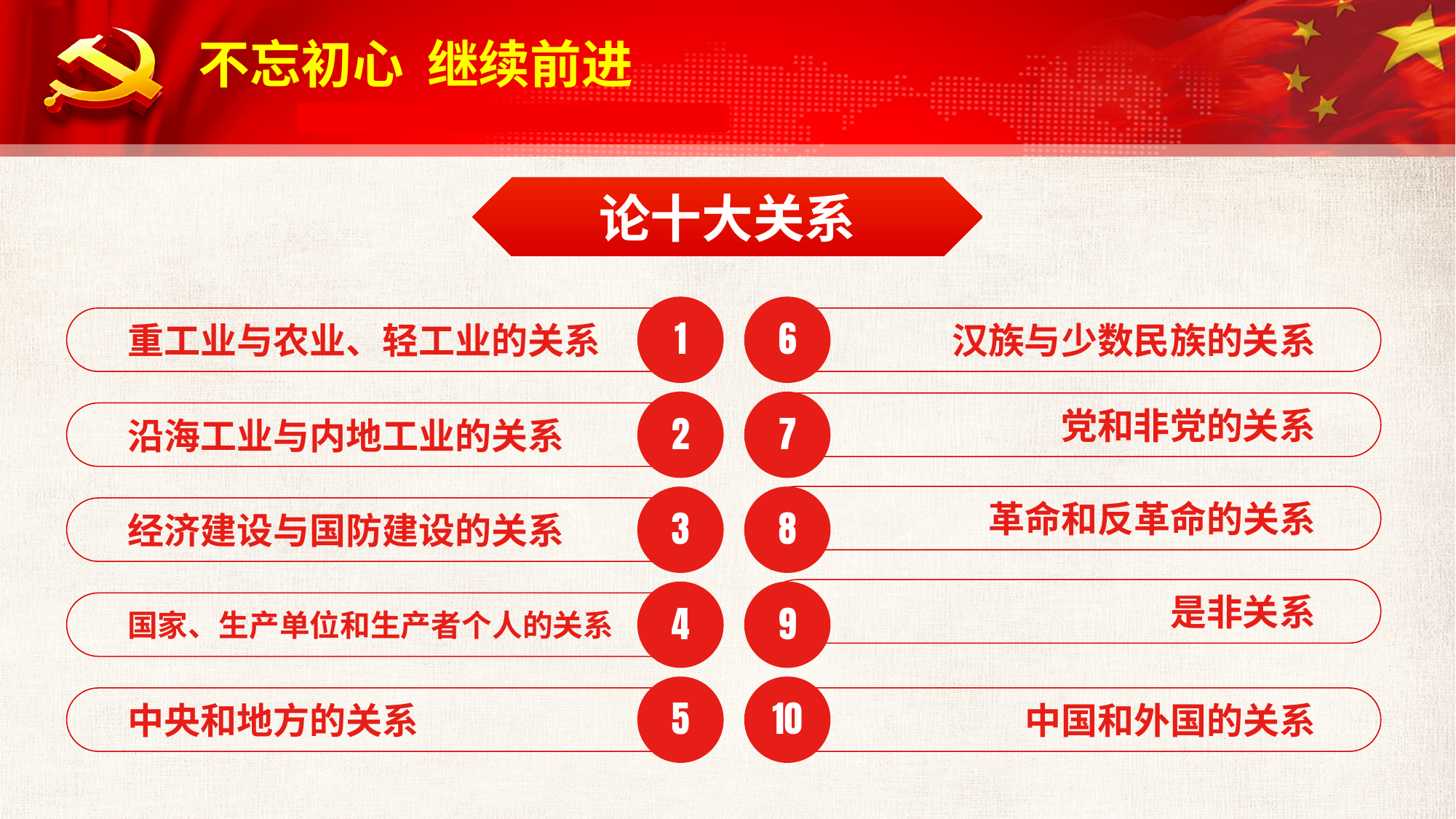

论十大关系
1
6
重工业与农业、轻工业的关系
汉族与少数民族的关系
2
7
党和非党的关系
沿海工业与内地工业的关系
革命和反革命的关系
3
8
经济建设与国防建设的关系
是非关系
4
9
国家、生产单位和生产者个人的关系
5
10
中央和地方的关系
中国和外国的关系